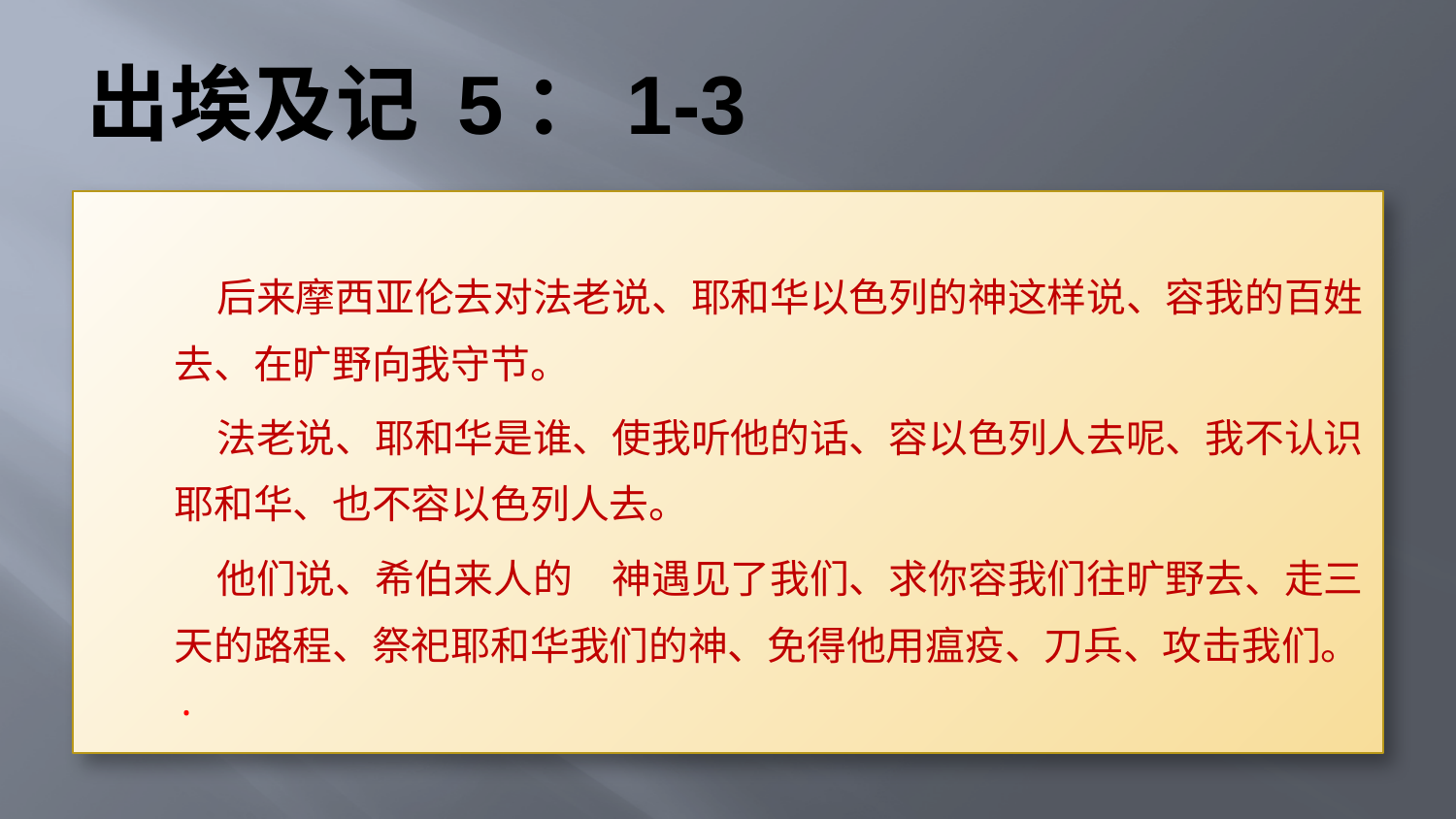

# 出埃及记 5：1-3

    后来摩西亚伦去对法老说、耶和华以色列的神这样说、容我的百姓去、在旷野向我守节。
    法老说、耶和华是谁、使我听他的话、容以色列人去呢、我不认识耶和华、也不容以色列人去。
    他们说、希伯来人的　神遇见了我们、求你容我们往旷野去、走三天的路程、祭祀耶和华我们的神、免得他用瘟疫、刀兵、攻击我们。
.